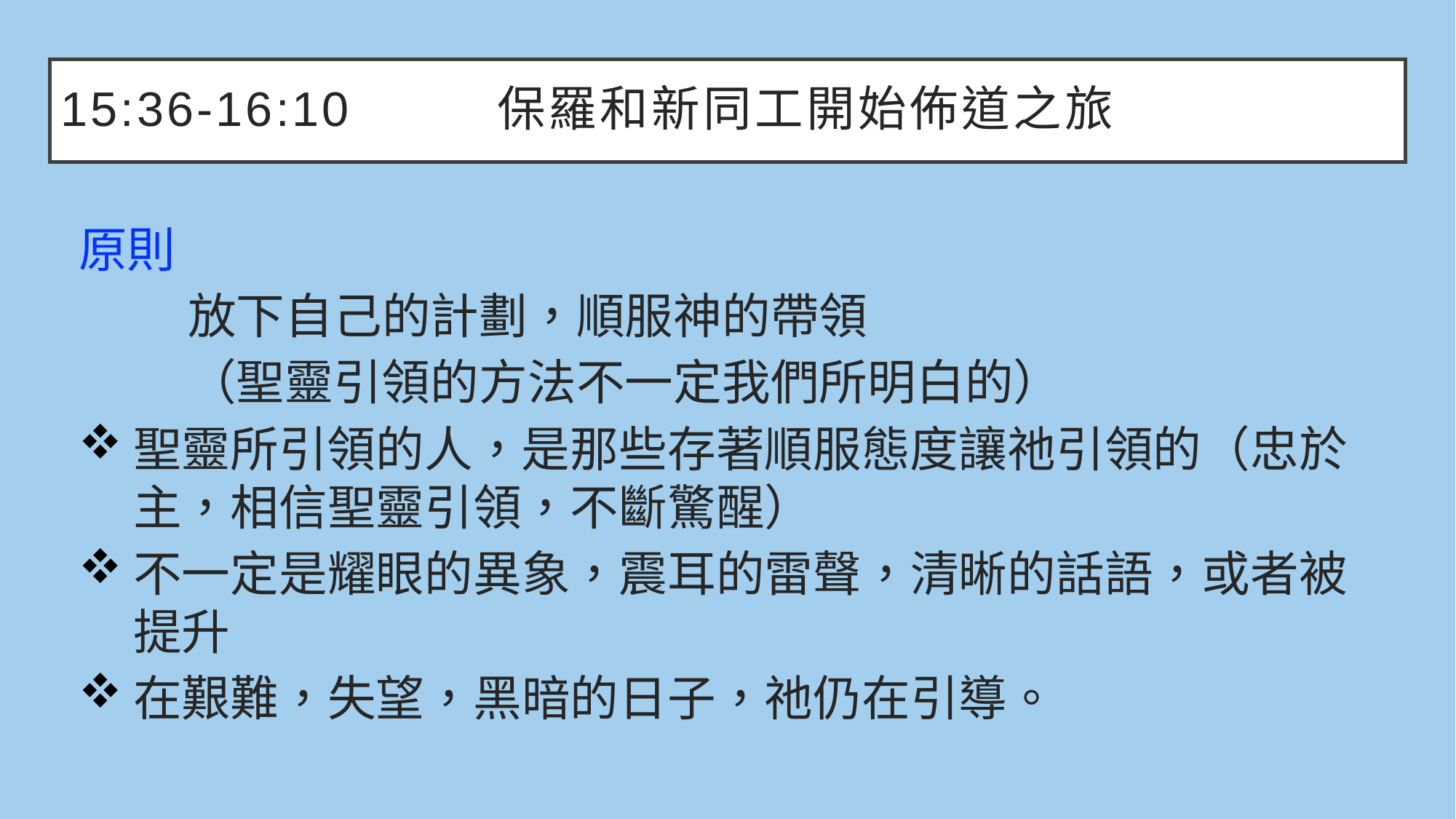

# 15:36-16:10		保羅和新同工開始佈道之旅
原則
	放下自己的計劃，順服神的帶領
	（聖靈引領的方法不一定我們所明白的）
聖靈所引領的人，是那些存著順服態度讓祂引領的（忠於主，相信聖靈引領，不斷驚醒）
不一定是耀眼的異象，震耳的雷聲，清晰的話語，或者被提升
在艱難，失望，黑暗的日子，祂仍在引導。